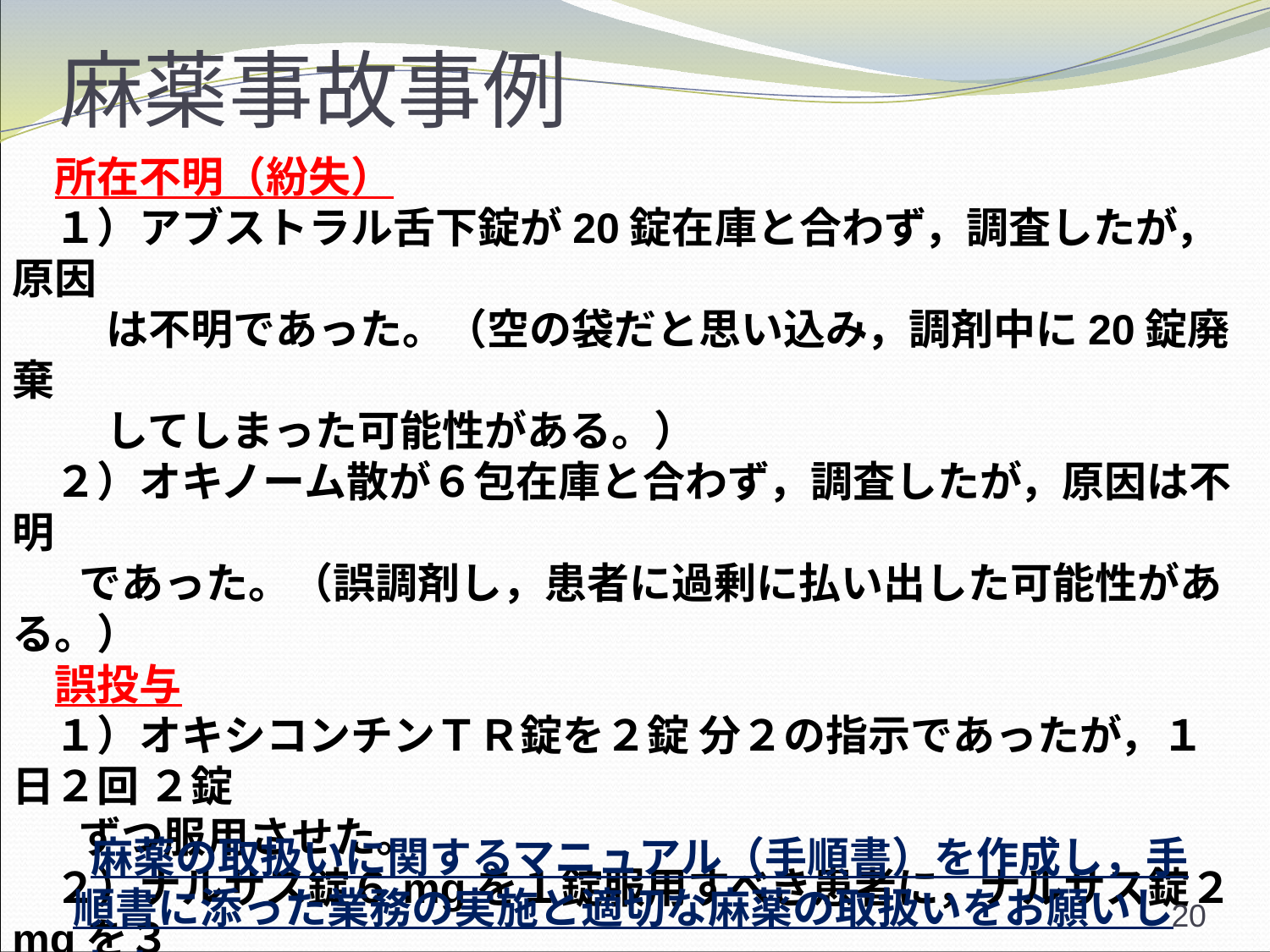

麻薬事故事例

　所在不明（紛失）
　１）アブストラル舌下錠が20錠在庫と合わず，調査したが，原因
　　 は不明であった。（空の袋だと思い込み，調剤中に20錠廃棄
　　 してしまった可能性がある。）
　２）オキノーム散が６包在庫と合わず，調査したが，原因は不明
      であった。（誤調剤し，患者に過剰に払い出した可能性がある。）
　誤投与
　１）オキシコンチンＴＲ錠を２錠 分２の指示であったが，１日２回 ２錠
      ずつ服用させた。
　２）ナルサス錠６mgを１錠服用すべき患者に，ナルサス錠２mgを３
　　　錠と思い込み，ナルサス錠６mgを３錠服用させた。
　誤廃棄
　１）使用期限切れの麻薬を県職員の立会なしに廃棄した。

　麻薬の取扱いに関するマニュアル（手順書）を作成し，手順書に添った業務の実施と適切な麻薬の取扱いをお願いします。
20